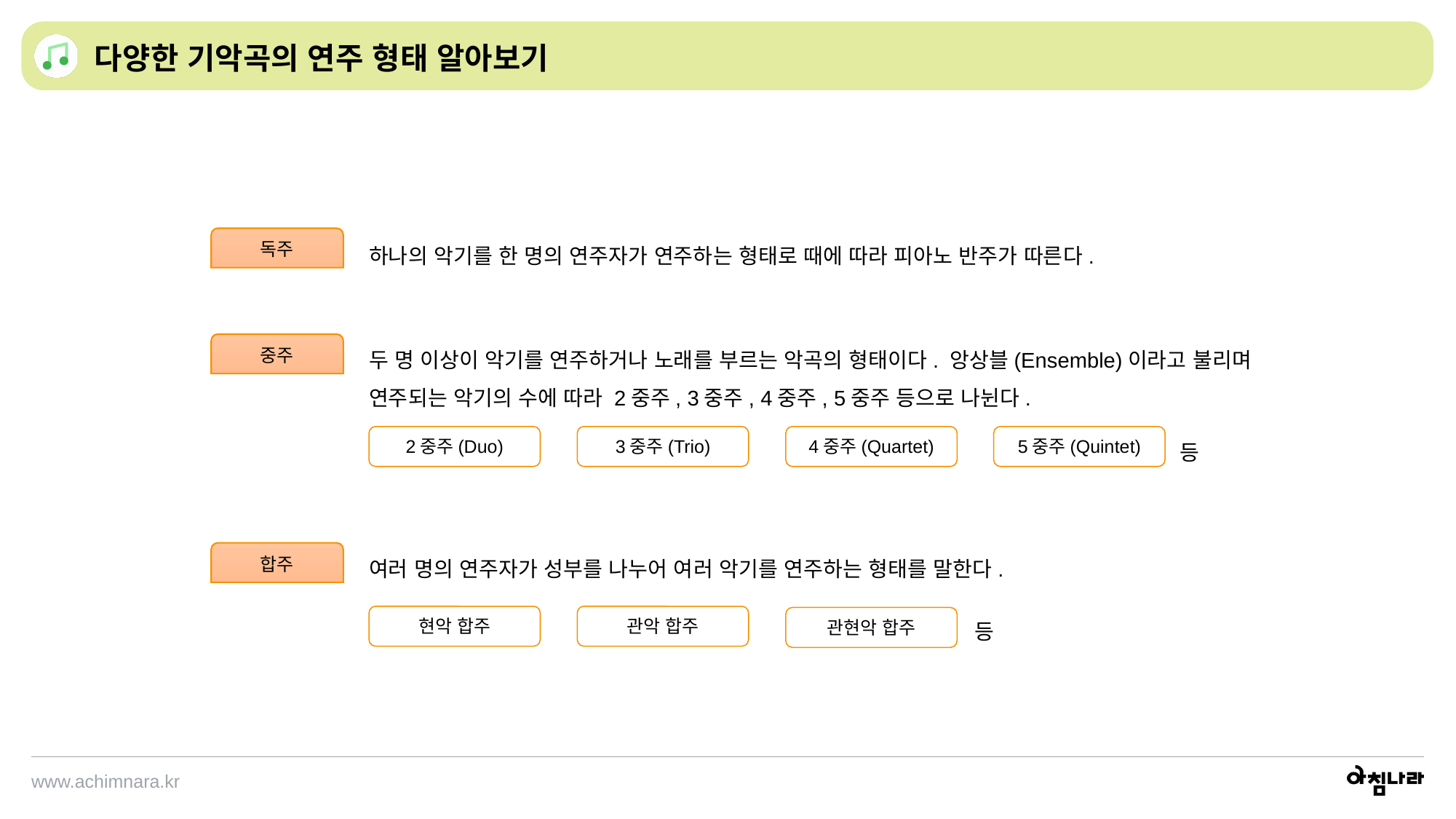

다양한 기악곡의 연주 형태 알아보기
독주
하나의 악기를 한 명의 연주자가 연주하는 형태로 때에 따라 피아노 반주가 따른다.
두 명 이상이 악기를 연주하거나 노래를 부르는 악곡의 형태이다. 앙상블(Ensemble)이라고 불리며 연주되는 악기의 수에 따라 2중주, 3중주, 4중주, 5중주 등으로 나뉜다.
중주

2중주(Duo)

3중주(Trio)

4중주(Quartet)

5중주(Quintet)
등
합주
여러 명의 연주자가 성부를 나누어 여러 악기를 연주하는 형태를 말한다.
등

현악 합주

관악 합주

관현악 합주